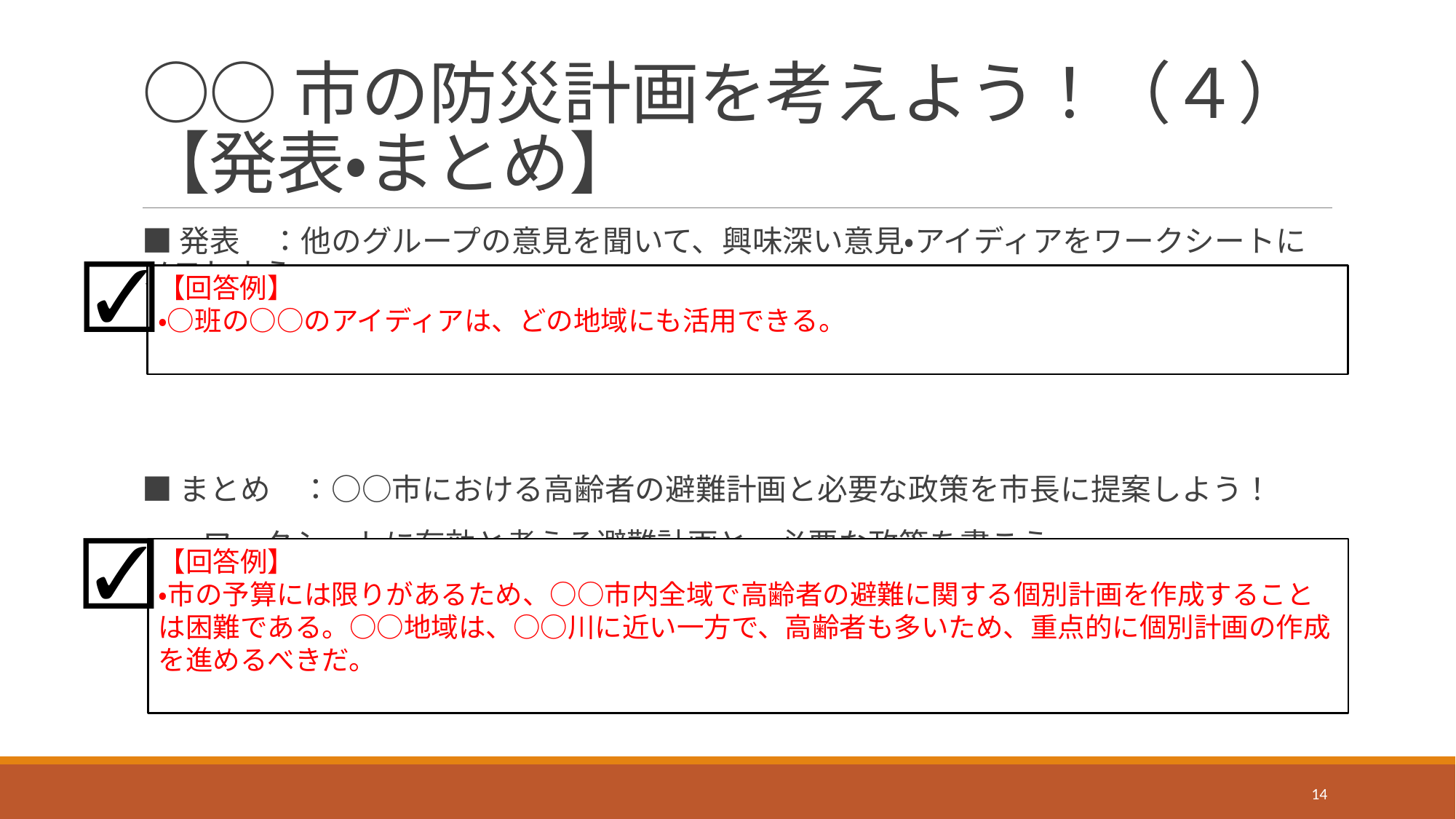

# ○○市の防災計画を考えよう！（４） 【発表・まとめ】
■発表　：他のグループの意見を聞いて、興味深い意見・アイディアをワークシートにメモしよう。

■まとめ　：○○市における高齢者の避難計画と必要な政策を市長に提案しよう！
　　ワークシートに有効と考える避難計画と、必要な政策を書こう。
☑
【回答例】
・○班の○○のアイディアは、どの地域にも活用できる。

☑
【回答例】
・市の予算には限りがあるため、○○市内全域で高齢者の避難に関する個別計画を作成することは困難である。○○地域は、○○川に近い一方で、高齢者も多いため、重点的に個別計画の作成を進めるべきだ。

14